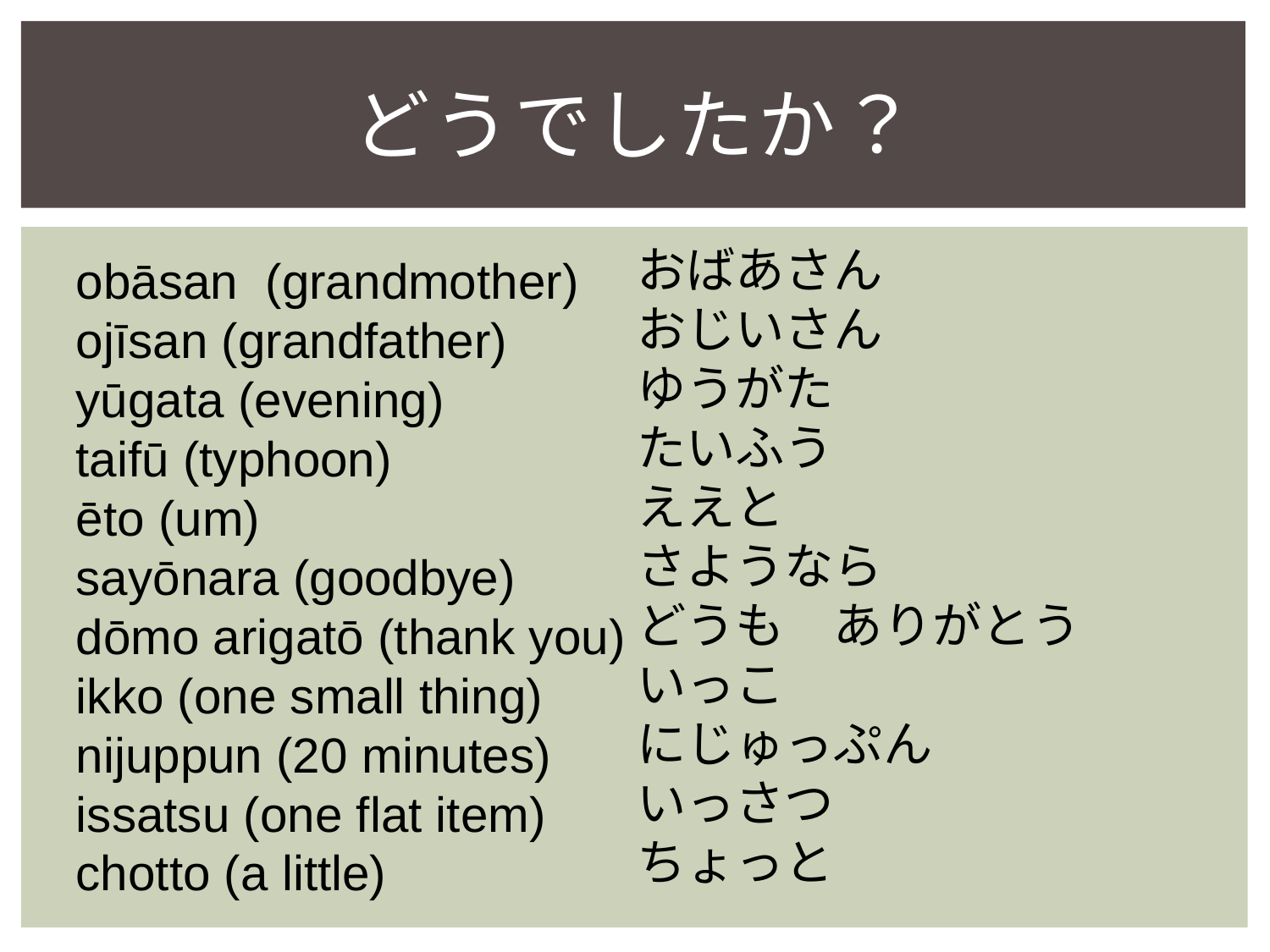

# どうでしたか？
おばあさん
おじいさん
ゆうがた
たいふう
ええと
さようなら
どうも　ありがとう
いっこ
にじゅっぷん
いっさつ
ちょっと

obāsan  (grandmother)
ojīsan (grandfather)
yūgata (evening)
taifū (typhoon)
ēto (um)
sayōnara (goodbye)
dōmo arigatō (thank you)
ikko (one small thing)
nijuppun (20 minutes)
issatsu (one flat item)
chotto (a little)